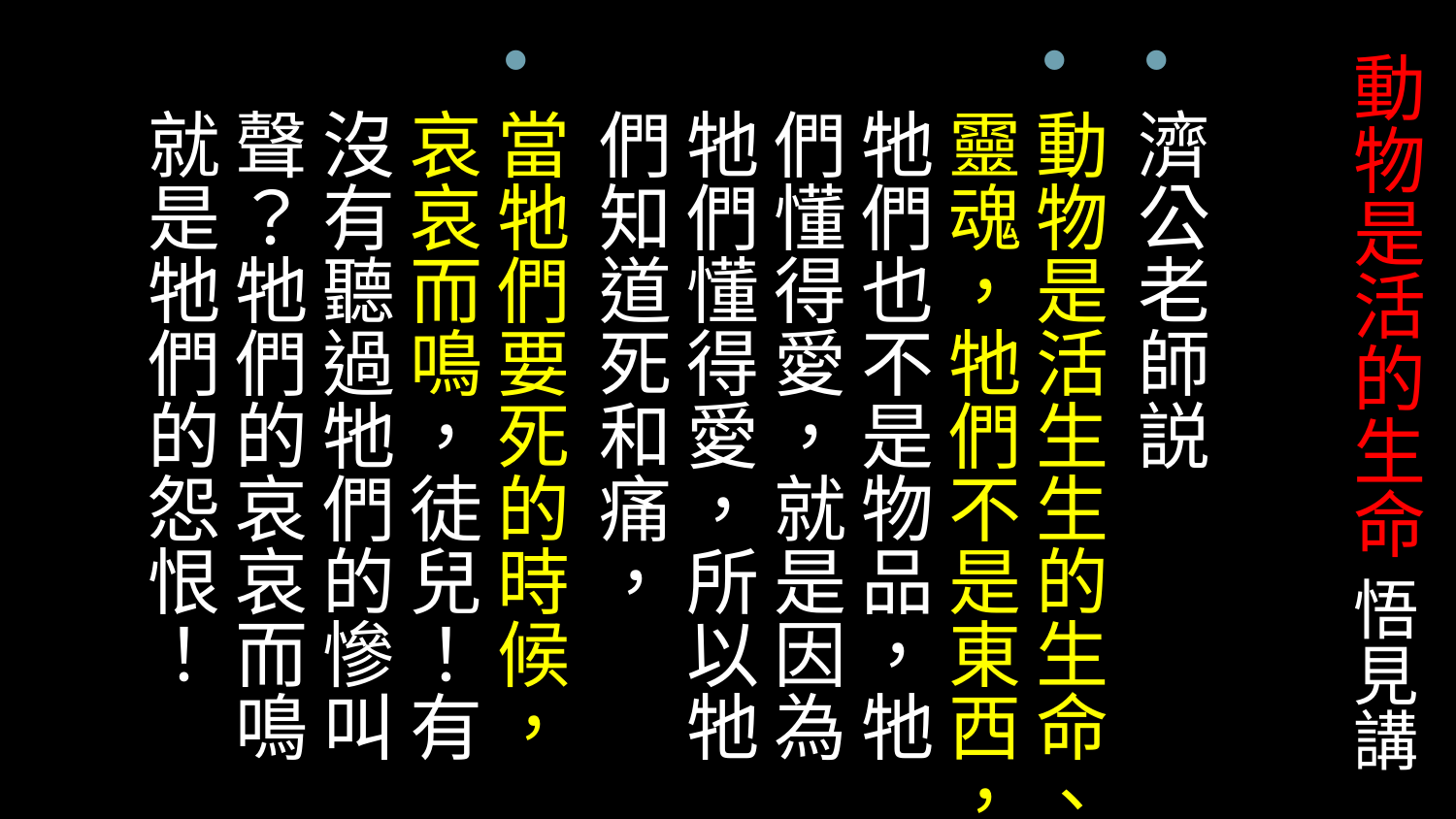

# 動物是活的生命 悟見講
濟公老師説
動物是活生生的生命、靈魂，牠們不是東西，牠們也不是物品，牠們懂得愛，就是因為牠們懂得愛，所以牠們知道死和痛，
當牠們要死的時候，哀哀而鳴，徒兒！有沒有聽過牠們的慘叫聲？牠們的哀哀而鳴就是牠們的怨恨！